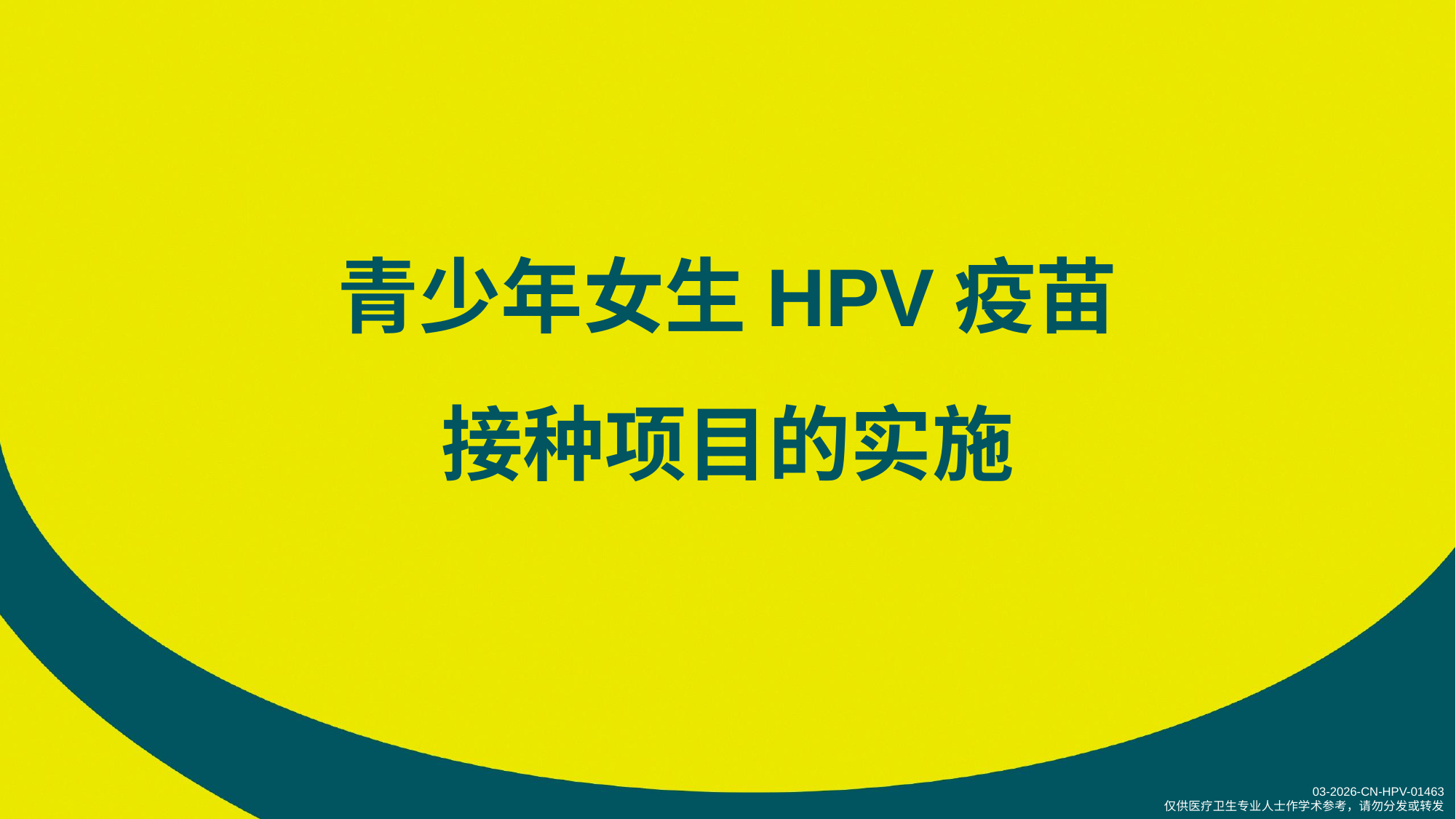

青少年女生HPV疫苗
接种项目的实施
03-2026-CN-HPV-01463
仅供医疗卫生专业人士作学术参考，请勿分发或转发